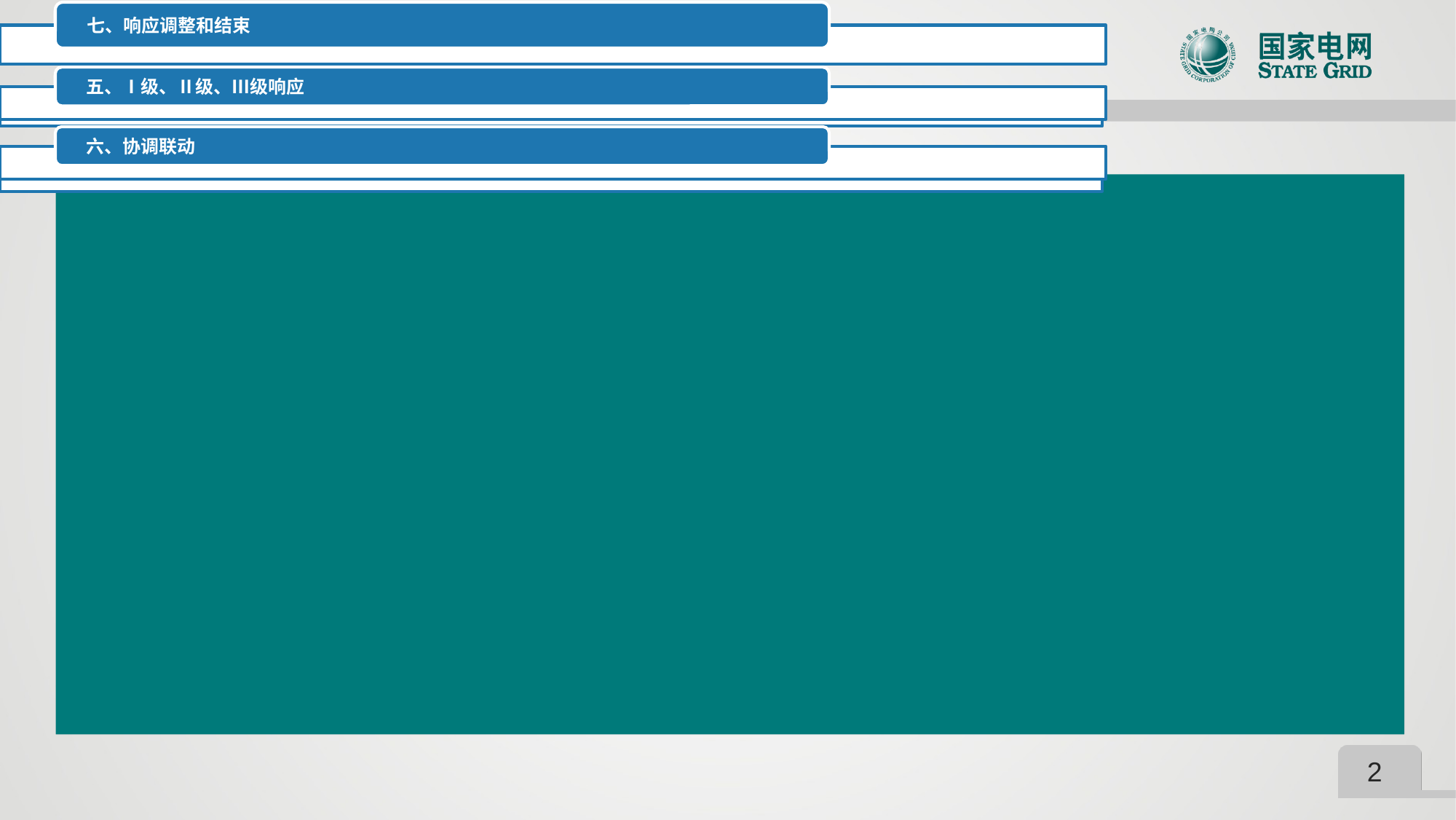

目录

一、预案编制目的、依据

二、适用范围

三、风险和危害程度分析

四、预警发布

五、Ⅰ级、Ⅱ级、Ⅲ级响应

六、协调联动

七、响应调整和结束